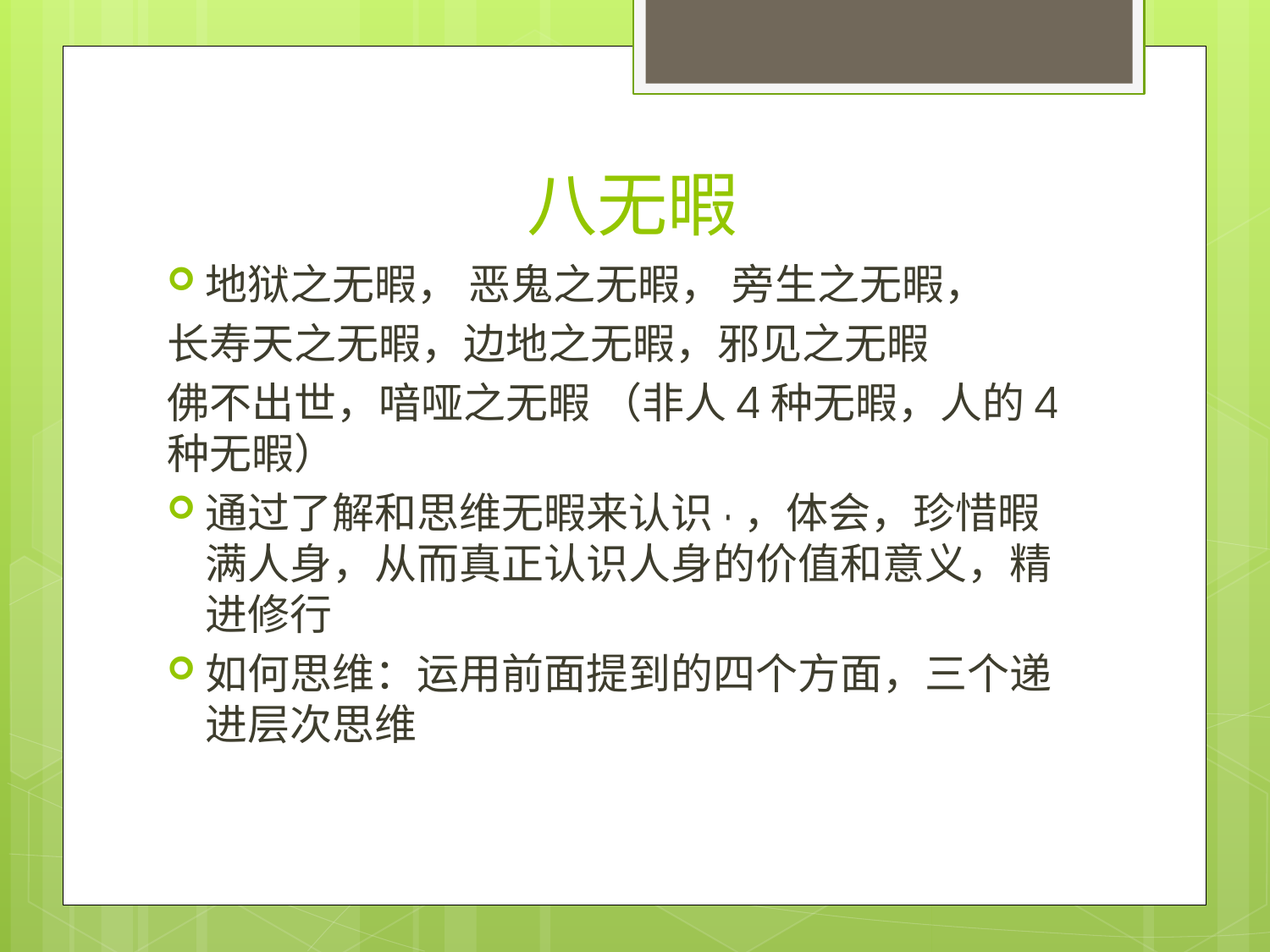

# 八无暇
地狱之无暇， 恶鬼之无暇， 旁生之无暇，
长寿天之无暇，边地之无暇，邪见之无暇
佛不出世，喑哑之无暇 （非人4种无暇，人的4种无暇）
通过了解和思维无暇来认识·，体会，珍惜暇满人身，从而真正认识人身的价值和意义，精进修行
如何思维：运用前面提到的四个方面，三个递进层次思维